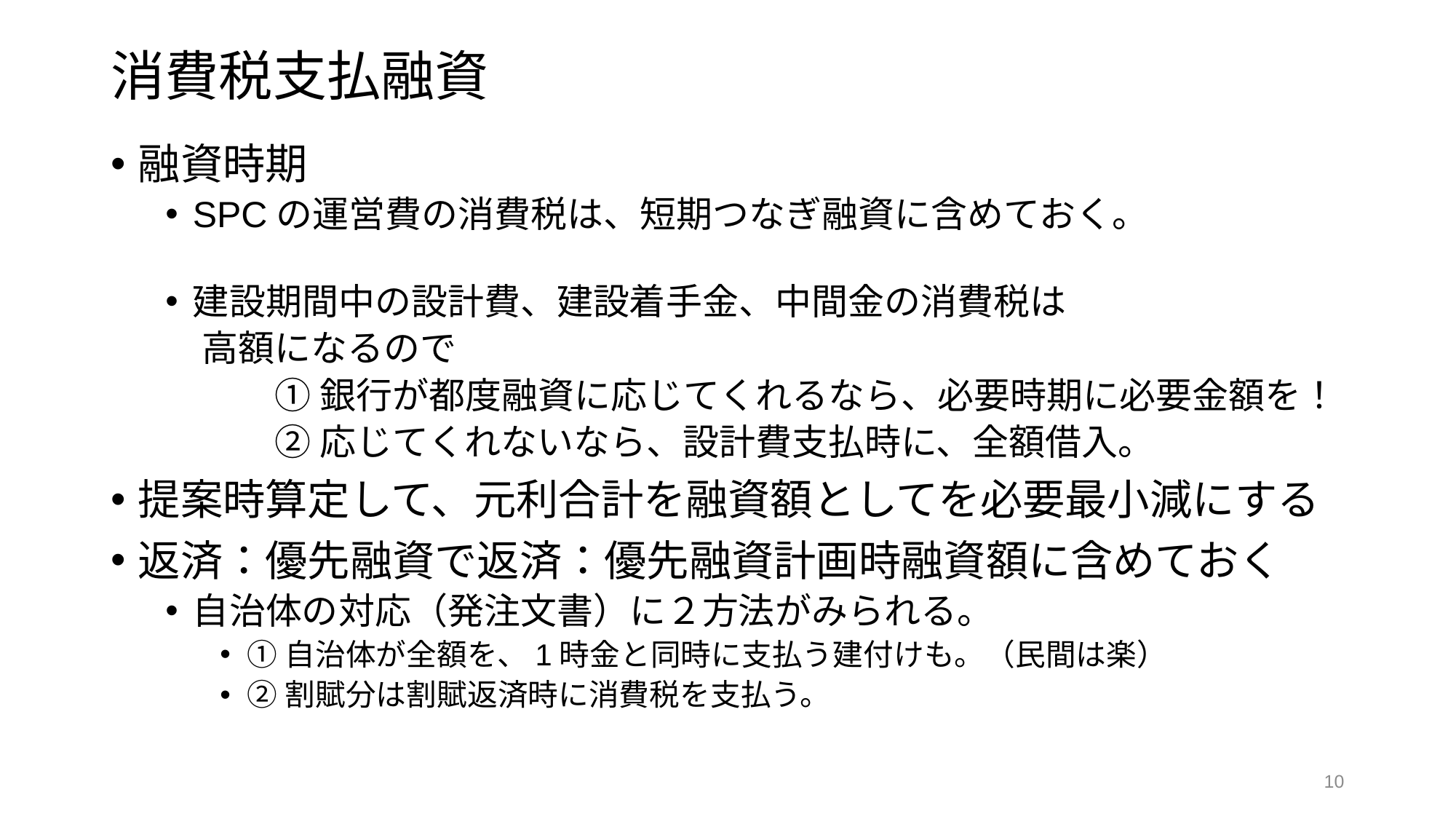

# 消費税支払融資
融資時期
SPCの運営費の消費税は、短期つなぎ融資に含めておく。

建設期間中の設計費、建設着手金、中間金の消費税は
　高額になるので
	①銀行が都度融資に応じてくれるなら、必要時期に必要金額を！
	②応じてくれないなら、設計費支払時に、全額借入。
提案時算定して、元利合計を融資額としてを必要最小減にする
返済：優先融資で返済：優先融資計画時融資額に含めておく
自治体の対応（発注文書）に２方法がみられる。
①自治体が全額を、1時金と同時に支払う建付けも。（民間は楽）
②割賦分は割賦返済時に消費税を支払う。
10